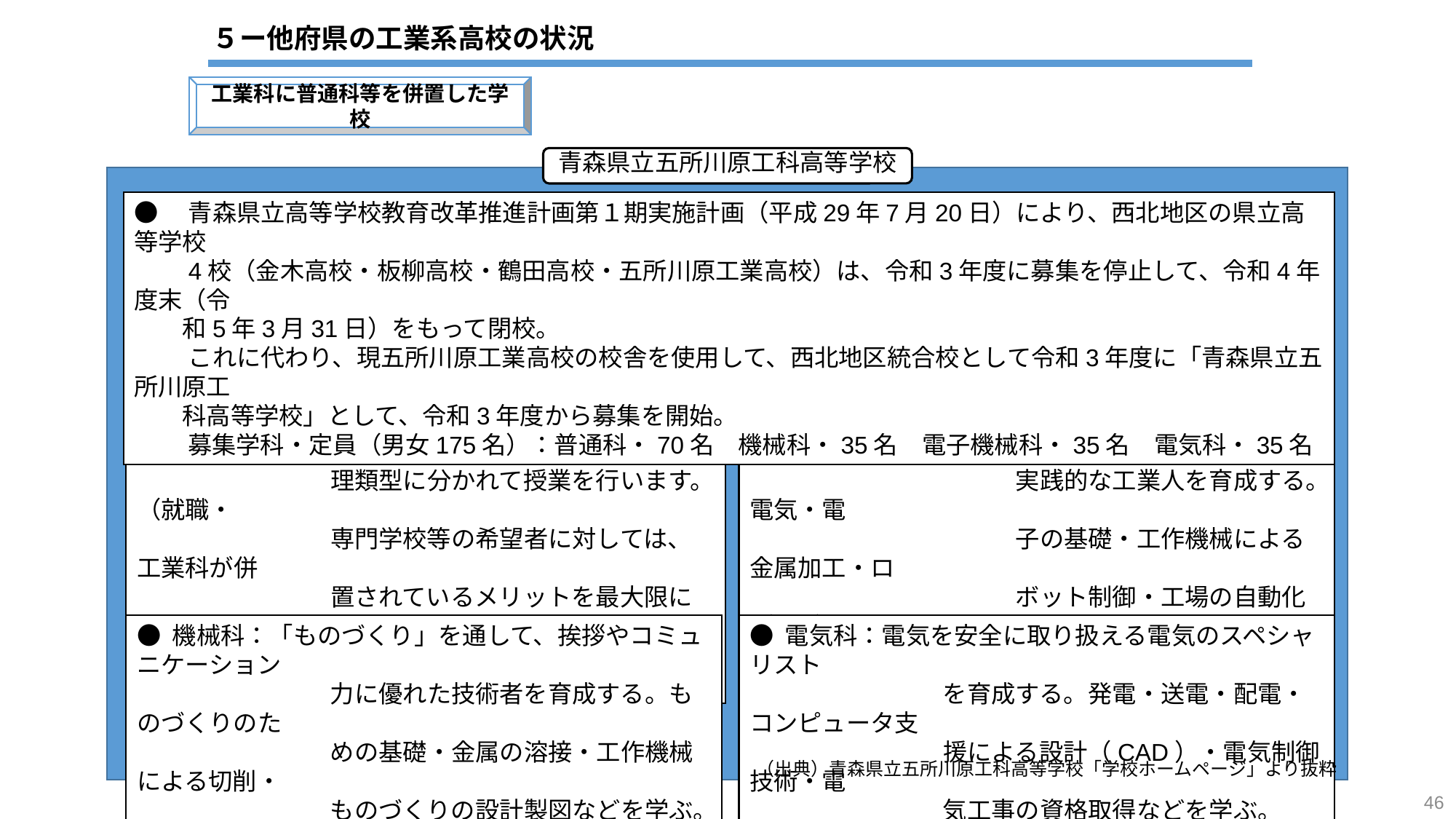

５ー他府県の工業系高校の状況

工業科に普通科等を併置した学校
青森県立五所川原工科高等学校

●　青森県立高等学校教育改革推進計画第１期実施計画（平成29年7月20日）により、西北地区の県立高等学校
　　4校（金木高校・板柳高校・鶴田高校・五所川原工業高校）は、令和3年度に募集を停止して、令和4年度末（令
　　和5年3月31日）をもって閉校。
 　これに代わり、現五所川原工業高校の校舎を使用して、西北地区統合校として令和3年度に「青森県立五所川原工
　　科高等学校」として、令和3年度から募集を開始。
　 　募集学科・定員（男女175名）：普通科・70名　機械科・35名　電子機械科・35名　電気科・35名
● 普通科：2年次以降は、自分の進路に応じて文類型・
　　　　　　　　理類型に分かれて授業を行います。（就職・
　　　　　　　　専門学校等の希望者に対しては、工業科が併
　　　　　　　　置されているメリットを最大限に生かした選択科
　　　　　　　　目を設定し、幅広く進路に対応します。）
● 電子機械科：工業分野を幅広く学習し、創造力豊かで
　　　　　　　　　　　実践的な工業人を育成する。電気・電
　　　　　　　　　　　子の基礎・工作機械による金属加工・ロ
　　　　　　　　　　　ボット制御・工場の自動化（FA）・プロ
　　　　　　　　　　　グラミング・ハードウェア（情報技術）など
　　　　　　　　　　　を学ぶ。
● 機械科：「ものづくり」を通して、挨拶やコミュニケーション
　　　　　　　　力に優れた技術者を育成する。ものづくりのた
　　　　　　　　めの基礎・金属の溶接・工作機械による切削・
　　　　　　　　ものづくりの設計製図などを学ぶ。
● 電気科：電気を安全に取り扱える電気のスペシャリスト
　　　　　　　　を育成する。発電・送電・配電・コンピュータ支
　　　　　　　　援による設計（CAD）・電気制御技術・電
　　　　　　　　気工事の資格取得などを学ぶ。
（出典）青森県立五所川原工科高等学校「学校ホームページ」より抜粋
46